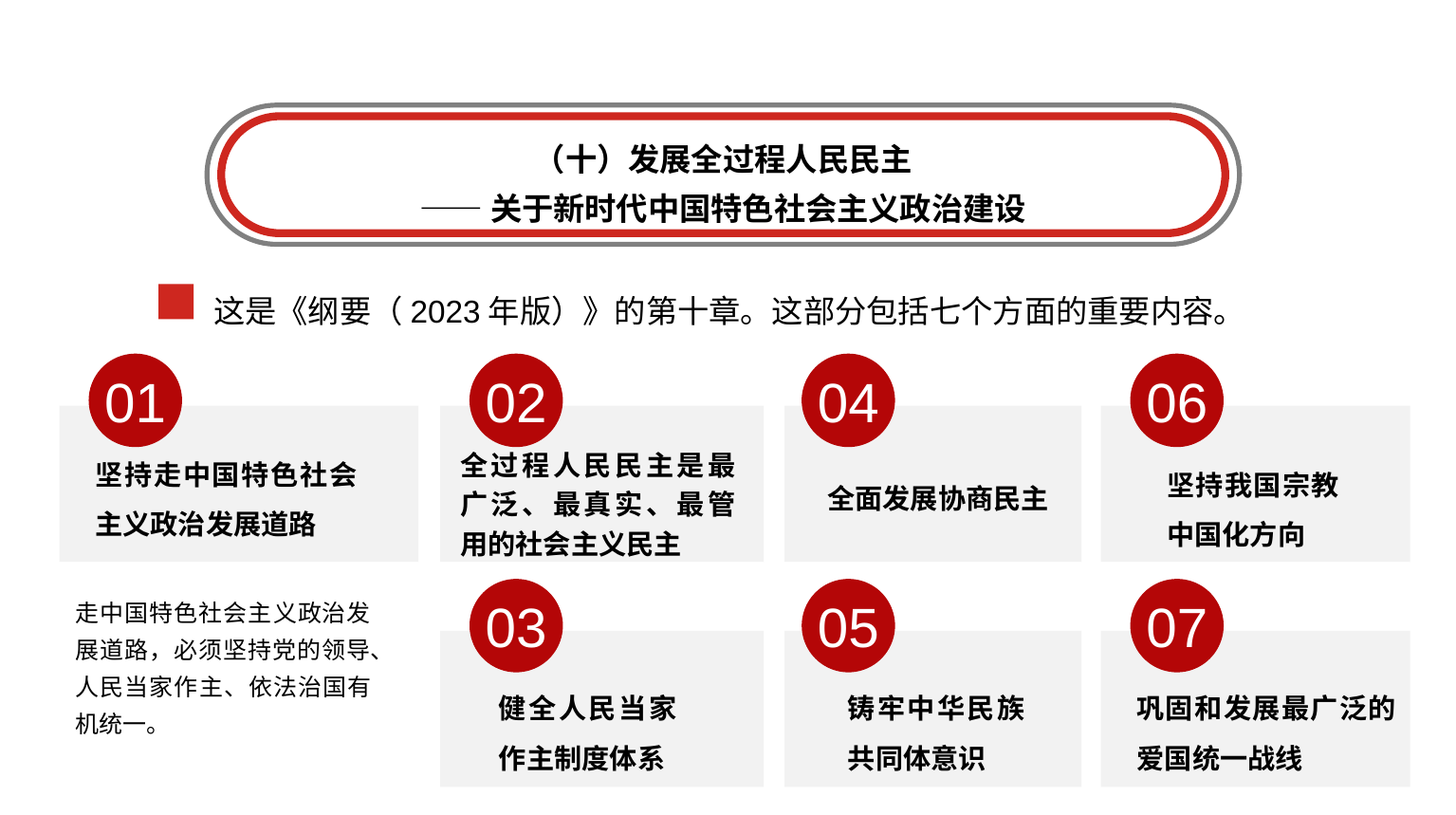

（十）发展全过程人民民主
——关于新时代中国特色社会主义政治建设
这是《纲要（2023年版）》的第十章。这部分包括七个方面的重要内容。

01
02
04
06

坚持走中国特色社会主义政治发展道路
全过程人民民主是最广泛、最真实、最管用的社会主义民主
坚持我国宗教中国化方向
全面发展协商民主
03
05
07
走中国特色社会主义政治发展道路，必须坚持党的领导、人民当家作主、依法治国有机统一。

健全人民当家作主制度体系
铸牢中华民族共同体意识
巩固和发展最广泛的爱国统一战线